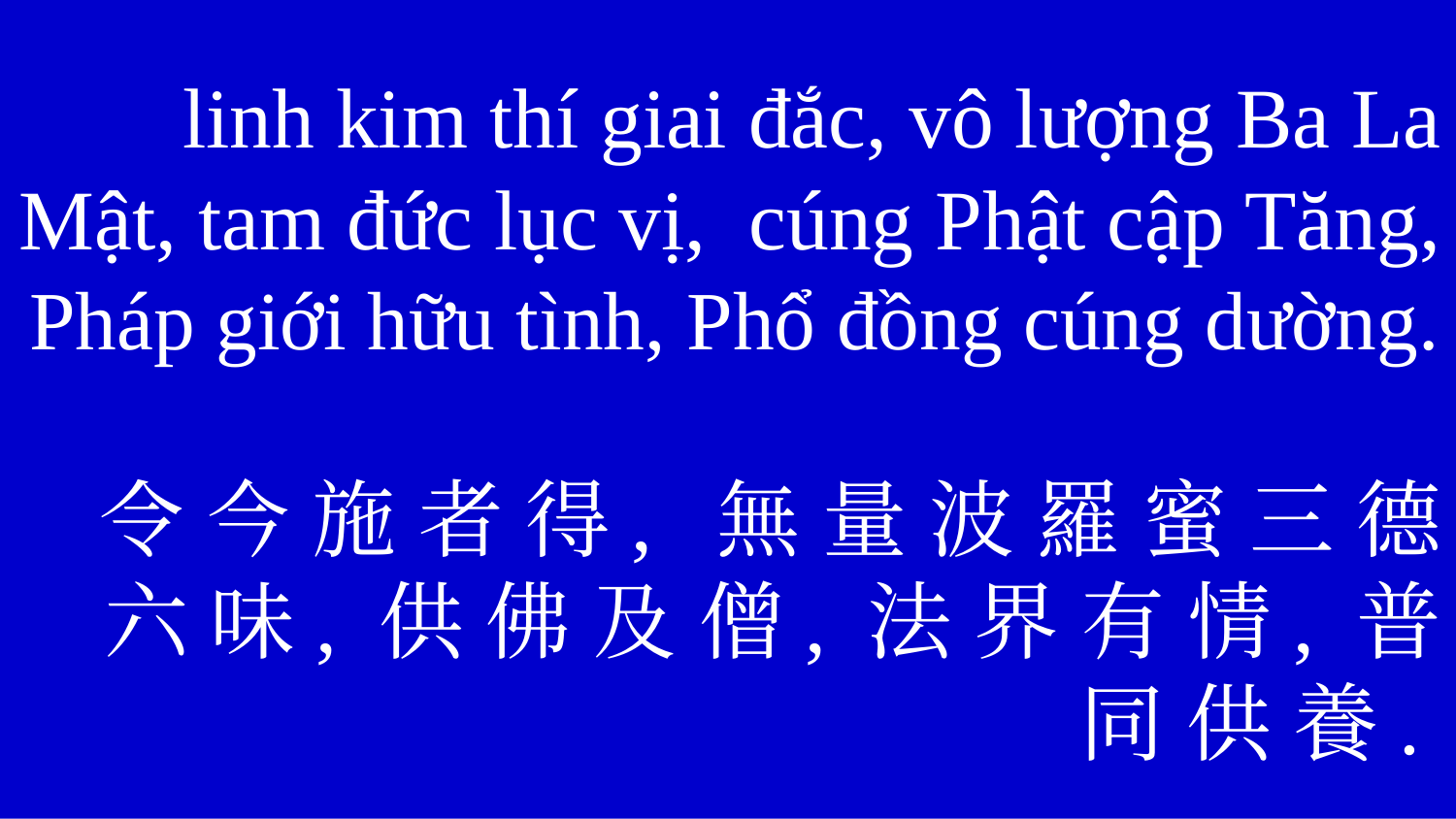

linh kim thí giai đắc, vô lượng Ba La Mật, tam đức lục vị,  cúng Phật cập Tăng, Pháp giới hữu tình, Phổ đồng cúng dường.

令 今 施 者 得,  無 量 波 羅 蜜 三 德 六 味, 供 佛 及 僧, 法 界 有 情, 普 同 供 養.